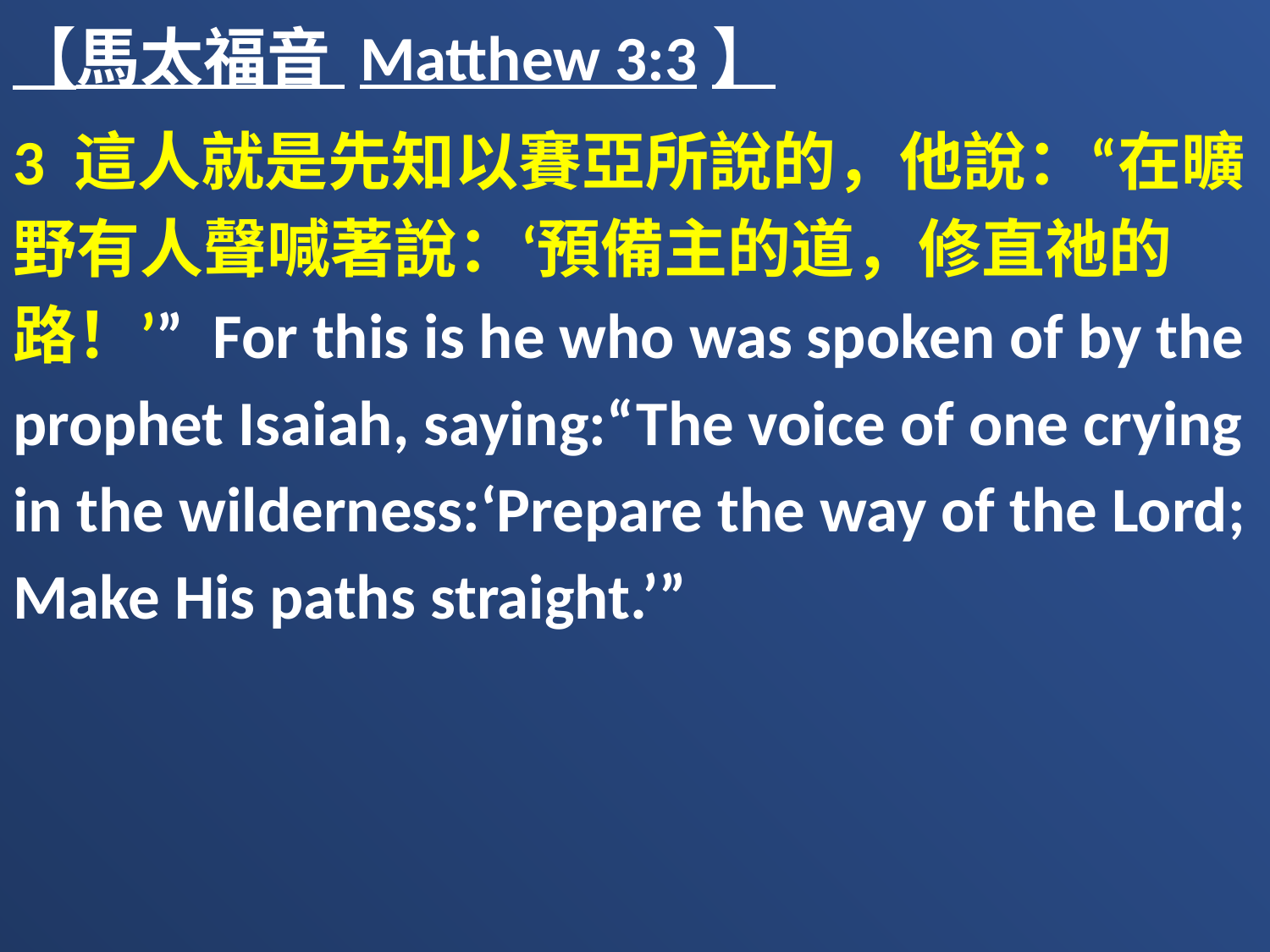

【馬太福音 Matthew 3:3】
3 這人就是先知以賽亞所說的，他說：“在曠野有人聲喊著說：‘預備主的道，修直祂的路！’” For this is he who was spoken of by the prophet Isaiah, saying:“The voice of one crying in the wilderness:‘Prepare the way of the Lord; Make His paths straight.’”